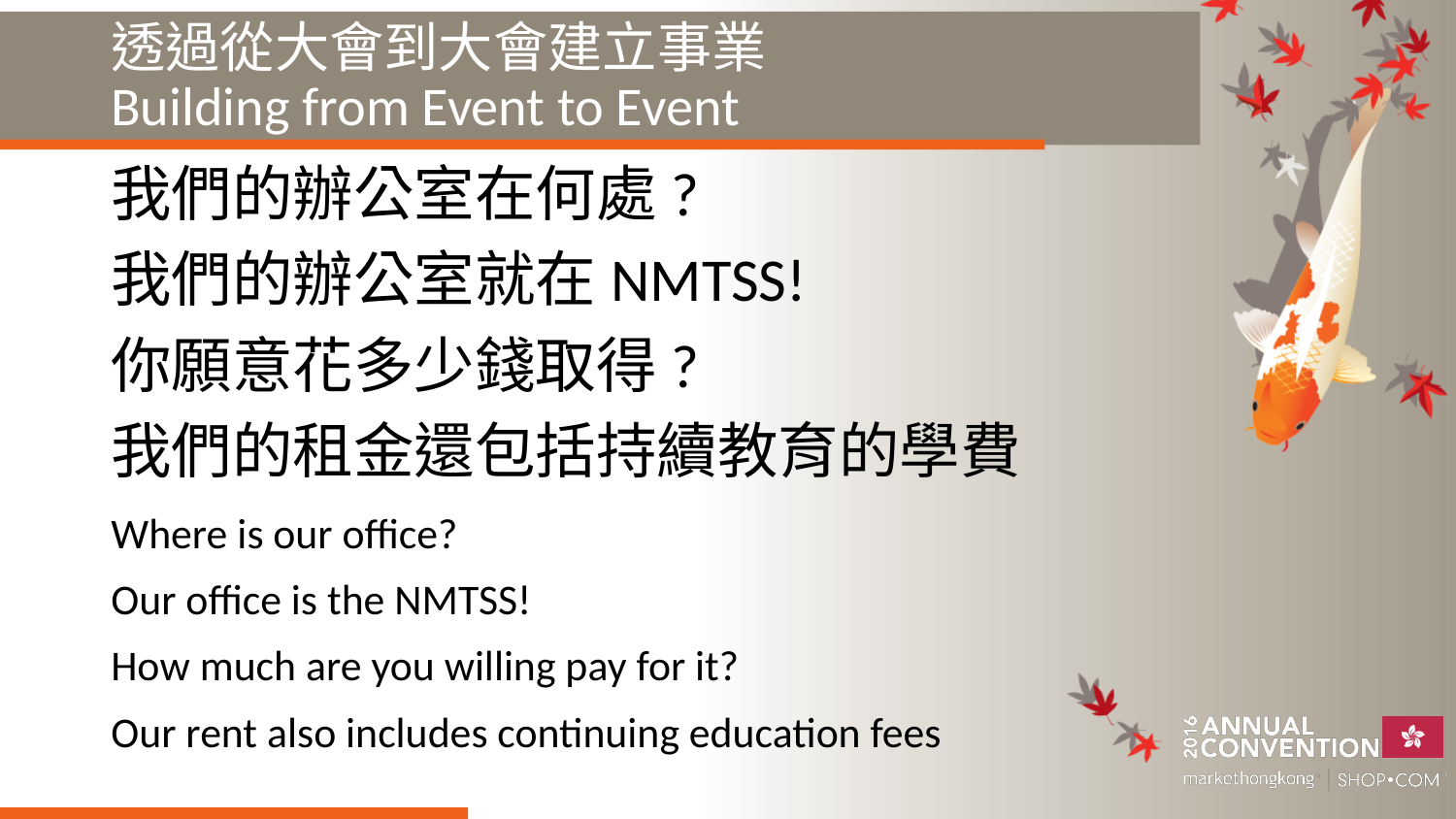

# 透過從大會到大會建立事業 Building from Event to Event

我們的辦公室在何處?
我們的辦公室就在NMTSS!
你願意花多少錢取得?
我們的租金還包括持續教育的學費
Where is our office?
Our office is the NMTSS!
How much are you willing pay for it?
Our rent also includes continuing education fees